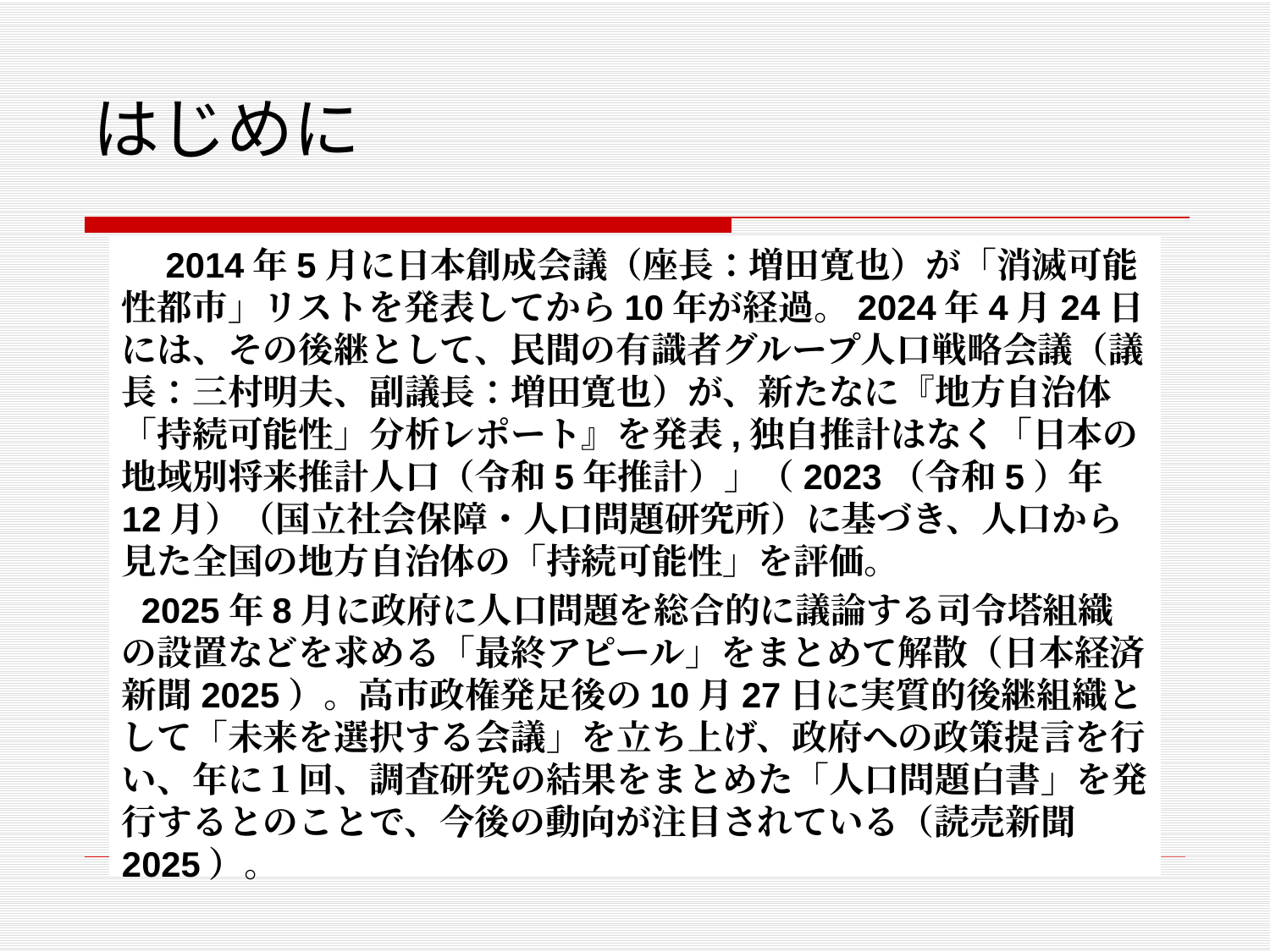

# はじめに
　2014年5月に日本創成会議（座長：増田寛也）が「消滅可能性都市」リストを発表してから10年が経過。2024年4月24日には、その後継として、民間の有識者グループ人口戦略会議（議長：三村明夫、副議長：増田寛也）が、新たなに『地方自治体「持続可能性」分析レポート』を発表,独自推計はなく「日本の地域別将来推計人口（令和5年推計）」（2023（令和5）年12月）（国立社会保障・人口問題研究所）に基づき、人口から見た全国の地方自治体の「持続可能性」を評価。
  2025年8月に政府に人口問題を総合的に議論する司令塔組織の設置などを求める「最終アピール」をまとめて解散（日本経済新聞2025）。高市政権発足後の10月27日に実質的後継組織として「未来を選択する会議」を立ち上げ、政府への政策提言を行い、年に１回、調査研究の結果をまとめた「人口問題白書」を発行するとのことで、今後の動向が注目されている（読売新聞2025）。